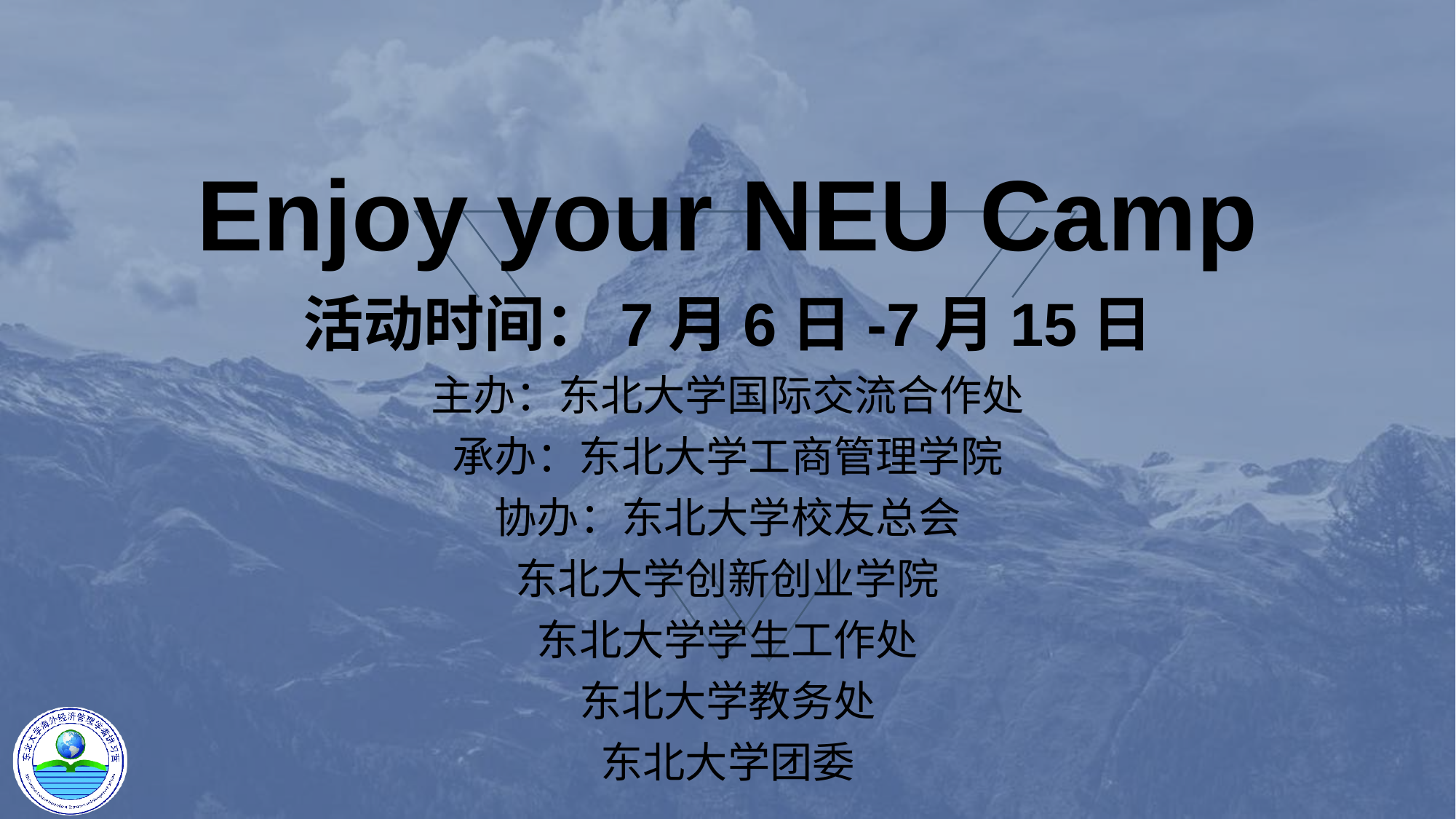

# Enjoy your NEU Camp 活动时间：7月6日-7月15日 主办：东北大学国际交流合作处 承办：东北大学工商管理学院 协办：东北大学校友总会 东北大学创新创业学院 东北大学学生工作处 东北大学教务处 东北大学团委